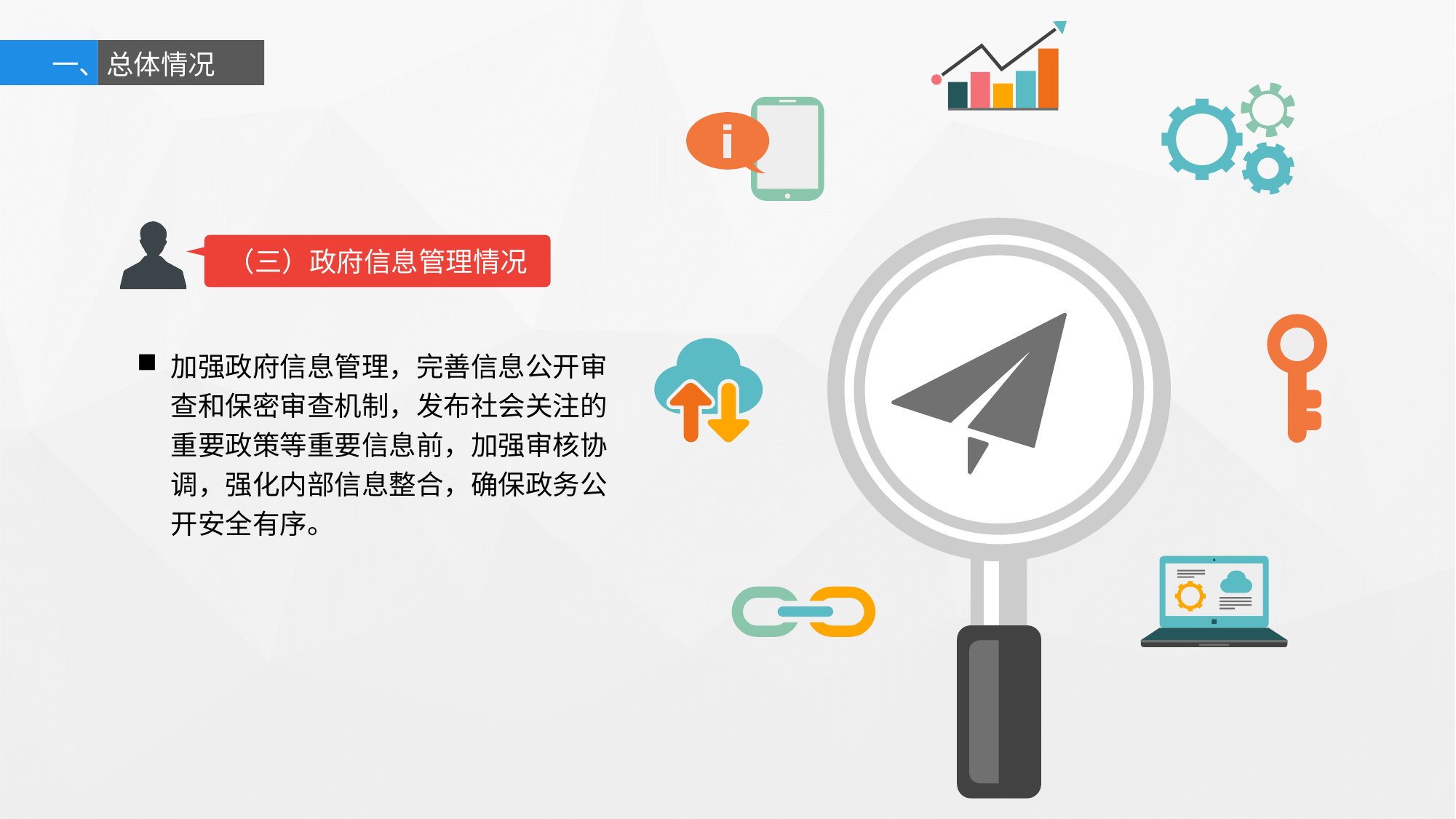

一、总体情况

（三）政府信息管理情况

加强政府信息管理，完善信息公开审查和保密审查机制，发布社会关注的重要政策等重要信息前，加强审核协调，强化内部信息整合，确保政务公开安全有序。